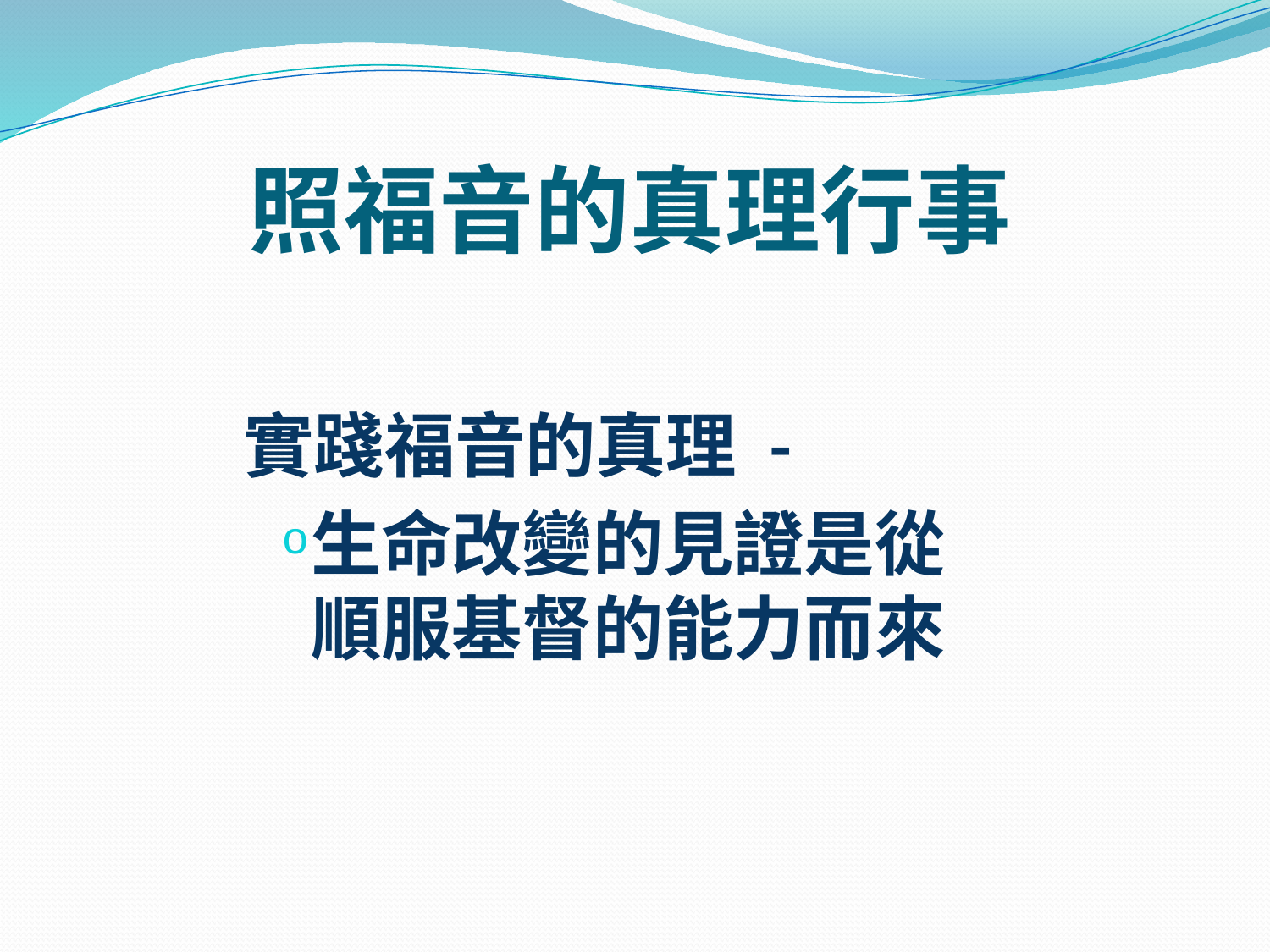

# 照福音的真理行事

實踐福音的真理 -
生命改變的見證是從順服基督的能力而來